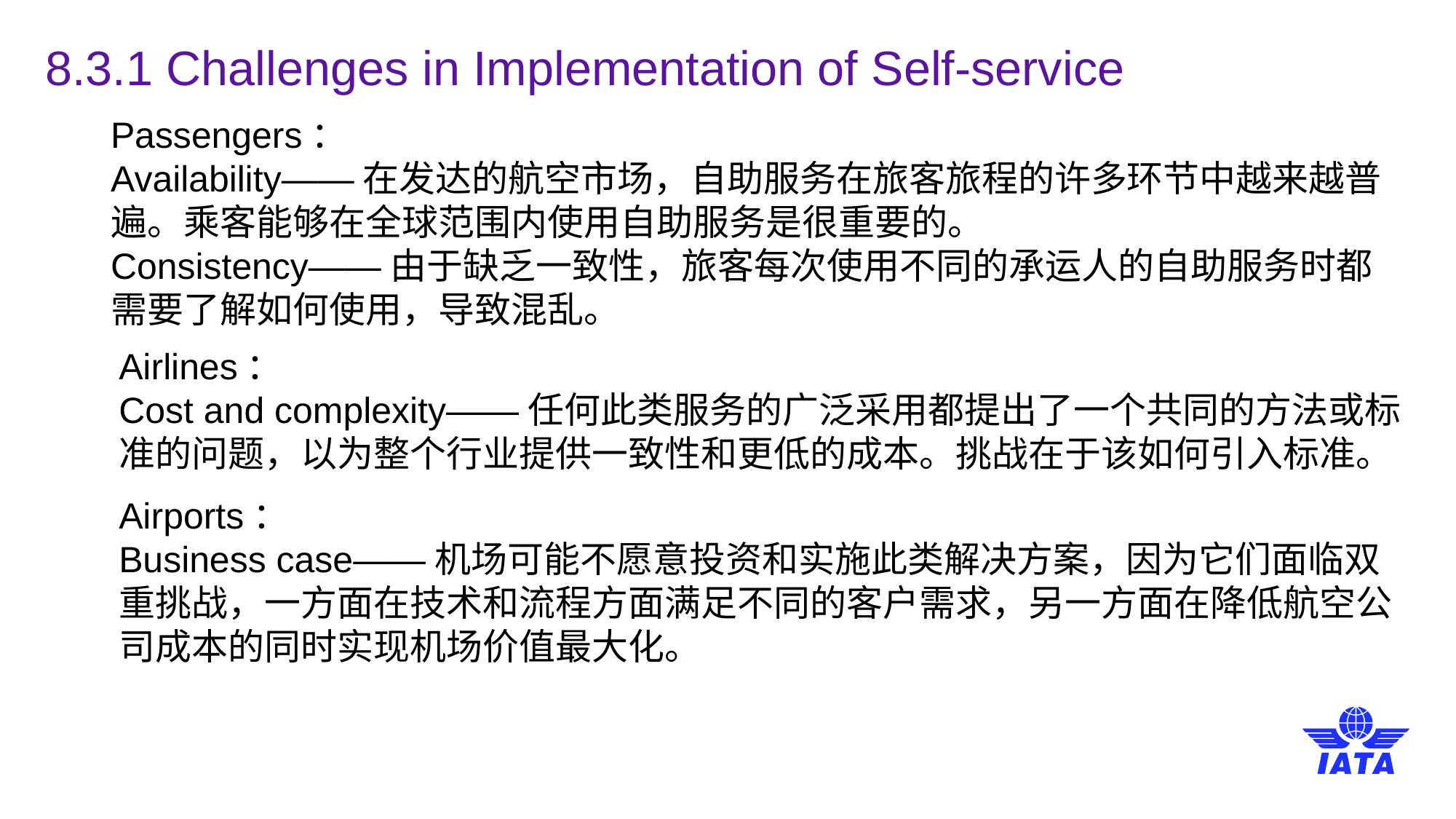

# 8.3.1 Challenges in Implementation of Self-service
Passengers：
Availability——在发达的航空市场，自助服务在旅客旅程的许多环节中越来越普遍。乘客能够在全球范围内使用自助服务是很重要的。
Consistency——由于缺乏一致性，旅客每次使用不同的承运人的自助服务时都需要了解如何使用，导致混乱。
Airlines：
Cost and complexity——任何此类服务的广泛采用都提出了一个共同的方法或标准的问题，以为整个行业提供一致性和更低的成本。挑战在于该如何引入标准。
Airports：
Business case——机场可能不愿意投资和实施此类解决方案，因为它们面临双重挑战，一方面在技术和流程方面满足不同的客户需求，另一方面在降低航空公司成本的同时实现机场价值最大化。
24